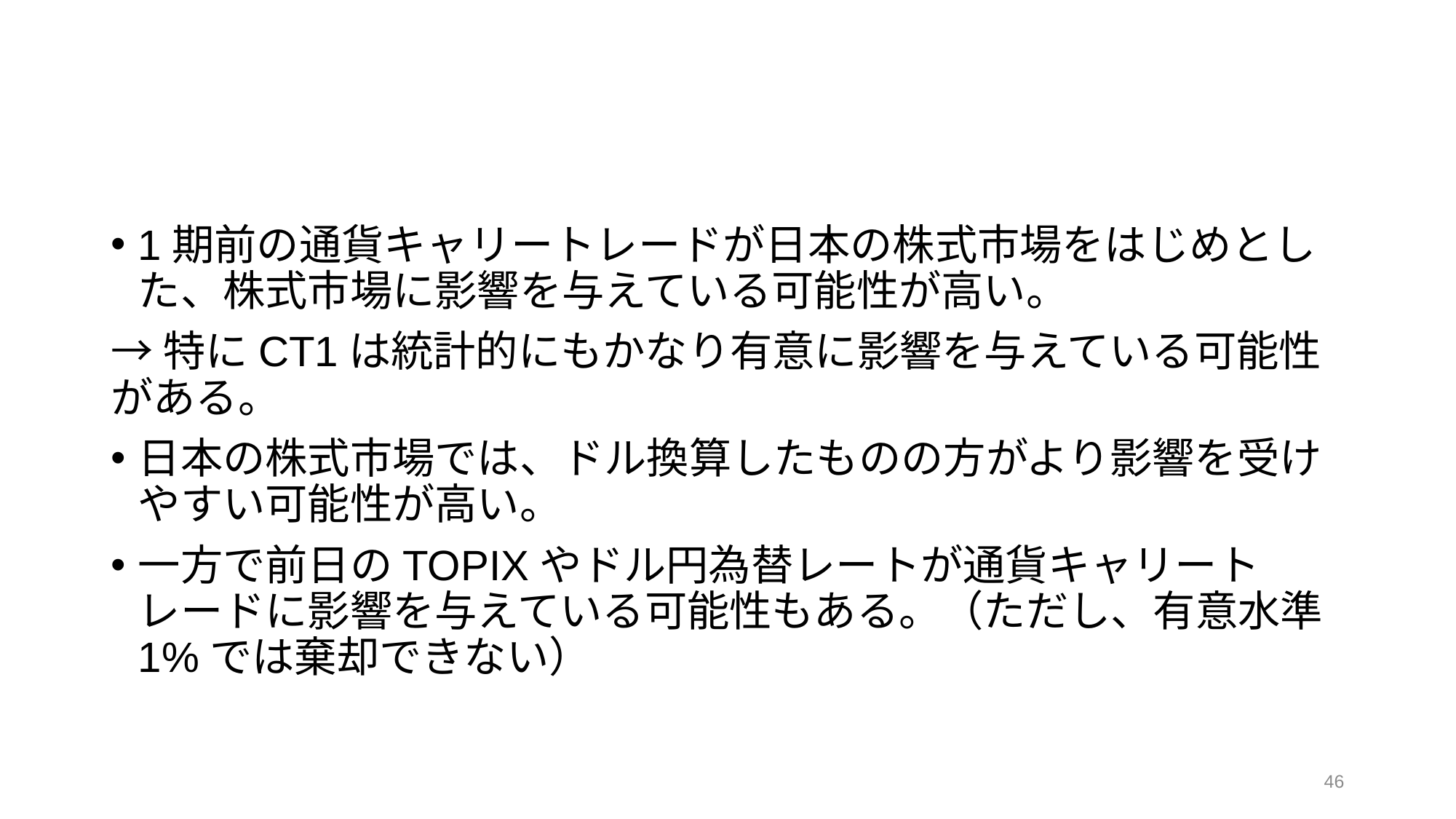

#
1期前の通貨キャリートレードが日本の株式市場をはじめとした、株式市場に影響を与えている可能性が高い。
→特にCT1は統計的にもかなり有意に影響を与えている可能性がある。
日本の株式市場では、ドル換算したものの方がより影響を受けやすい可能性が高い。
一方で前日のTOPIXやドル円為替レートが通貨キャリートレードに影響を与えている可能性もある。（ただし、有意水準1%では棄却できない）
46